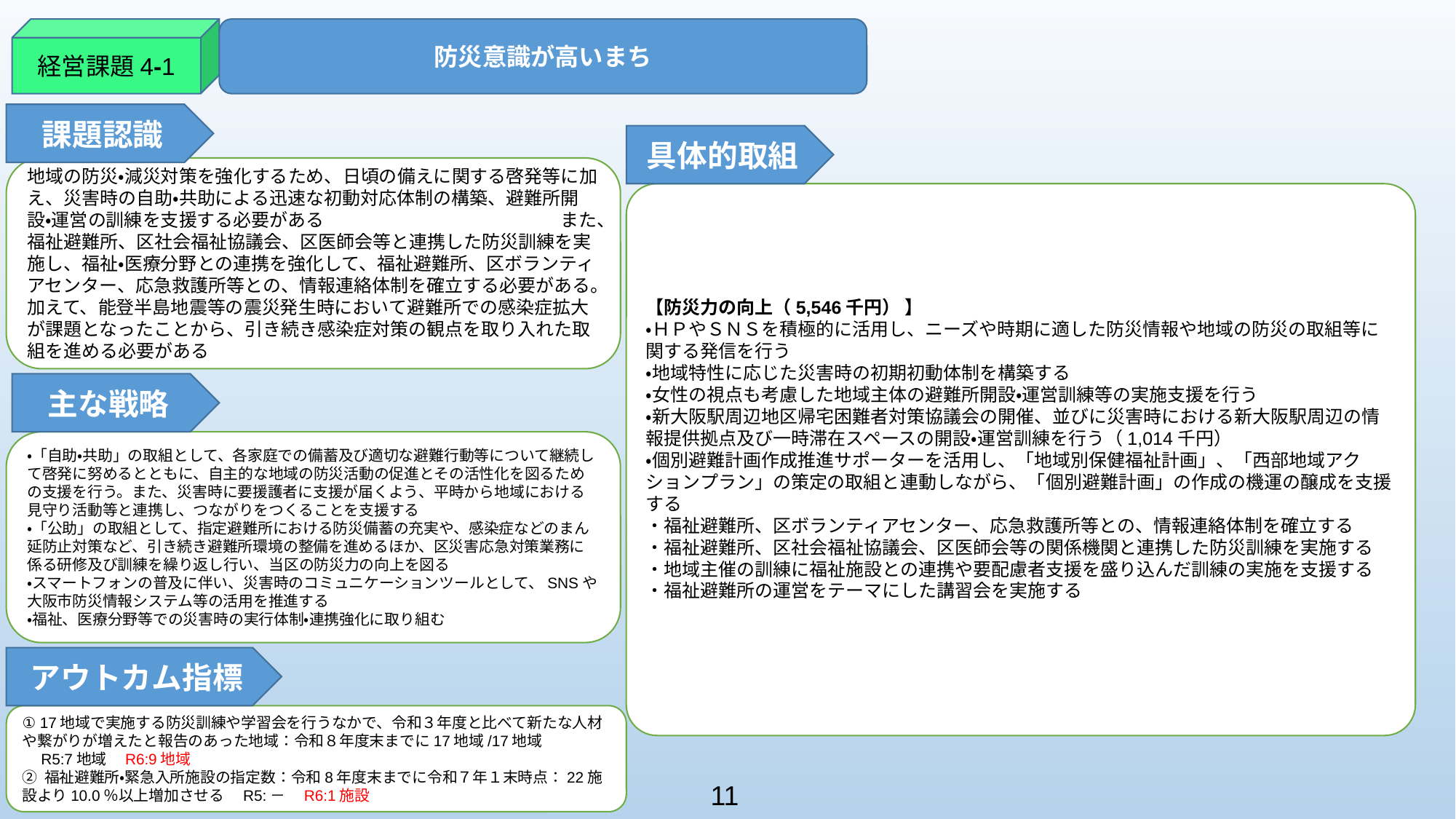

経営課題4-1
防災意識が高いまち
課題認識
具体的取組
地域の防災・減災対策を強化するため、日頃の備えに関する啓発等に加え、災害時の自助・共助による迅速な初動対応体制の構築、避難所開設・運営の訓練を支援する必要がある　　　　　　　　　　　　　また、福祉避難所、区社会福祉協議会、区医師会等と連携した防災訓練を実施し、福祉・医療分野との連携を強化して、福祉避難所、区ボランティアセンター、応急救護所等との、情報連絡体制を確立する必要がある。加えて、能登半島地震等の震災発生時において避難所での感染症拡大が課題となったことから、引き続き感染症対策の観点を取り入れた取組を進める必要がある
【防災力の向上（5,546千円） 】
・ＨＰやＳＮＳを積極的に活用し、ニーズや時期に適した防災情報や地域の防災の取組等に関する発信を行う
・地域特性に応じた災害時の初期初動体制を構築する
・女性の視点も考慮した地域主体の避難所開設・運営訓練等の実施支援を行う
・新大阪駅周辺地区帰宅困難者対策協議会の開催、並びに災害時における新大阪駅周辺の情報提供拠点及び一時滞在スペースの開設・運営訓練を行う（1,014千円）
・個別避難計画作成推進サポーターを活用し、「地域別保健福祉計画」、「西部地域アクションプラン」の策定の取組と連動しながら、「個別避難計画」の作成の機運の醸成を支援する
・福祉避難所、区ボランティアセンター、応急救護所等との、情報連絡体制を確立する
・福祉避難所、区社会福祉協議会、区医師会等の関係機関と連携した防災訓練を実施する
・地域主催の訓練に福祉施設との連携や要配慮者支援を盛り込んだ訓練の実施を支援する
・福祉避難所の運営をテーマにした講習会を実施する

主な戦略
・「自助・共助」の取組として、各家庭での備蓄及び適切な避難行動等について継続して啓発に努めるとともに、自主的な地域の防災活動の促進とその活性化を図るための支援を行う。また、災害時に要援護者に支援が届くよう、平時から地域における見守り活動等と連携し、つながりをつくることを支援する
・「公助」の取組として、指定避難所における防災備蓄の充実や、感染症などのまん延防止対策など、引き続き避難所環境の整備を進めるほか、区災害応急対策業務に係る研修及び訓練を繰り返し行い、当区の防災力の向上を図る
・スマートフォンの普及に伴い、災害時のコミュニケーションツールとして、SNSや大阪市防災情報システム等の活用を推進する
・福祉、医療分野等での災害時の実行体制・連携強化に取り組む
アウトカム指標
① 17地域で実施する防災訓練や学習会を行うなかで、令和３年度と比べて新たな人材や繋がりが増えたと報告のあった地域：令和８年度末までに17地域/17地域
　R5:7地域　R6:9地域
② 福祉避難所・緊急入所施設の指定数：令和8年度末までに令和７年１末時点：22施設より10.0％以上増加させる　R5:－　R6:1施設
11